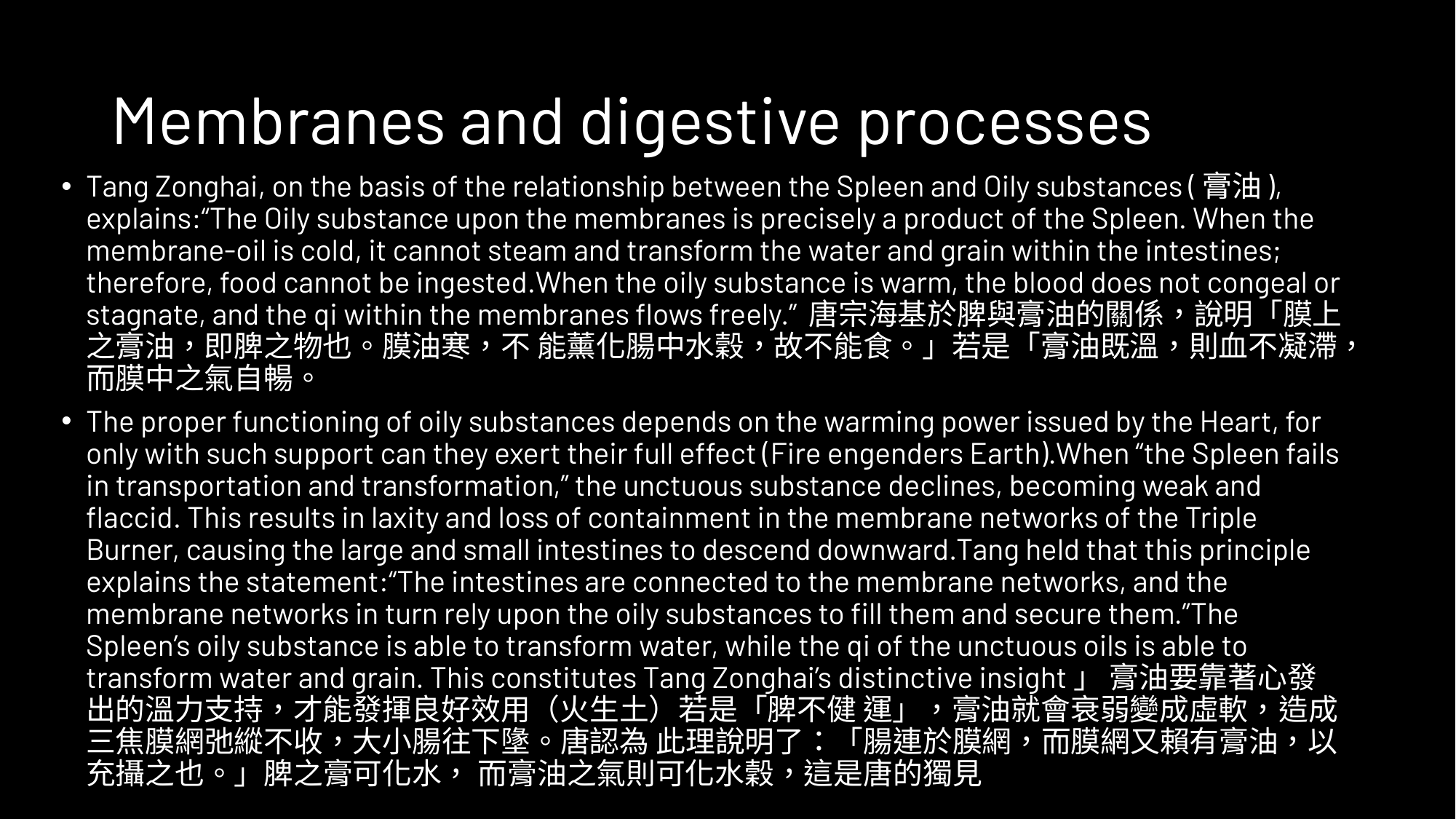

# Membranes and digestive processes
Tang Zonghai, on the basis of the relationship between the Spleen and Oily substances (膏油), explains:“The Oily substance upon the membranes is precisely a product of the Spleen. When the membrane-oil is cold, it cannot steam and transform the water and grain within the intestines; therefore, food cannot be ingested.When the oily substance is warm, the blood does not congeal or stagnate, and the qi within the membranes flows freely.” 唐宗海基於脾與膏油的關係，說明「膜上之膏油，即脾之物也。膜油寒，不 能薰化腸中水穀，故不能食。」若是「膏油既溫，則血不凝滯，而膜中之氣自暢。
The proper functioning of oily substances depends on the warming power issued by the Heart, for only with such support can they exert their full effect (Fire engenders Earth).When “the Spleen fails in transportation and transformation,” the unctuous substance declines, becoming weak and flaccid. This results in laxity and loss of containment in the membrane networks of the Triple Burner, causing the large and small intestines to descend downward.Tang held that this principle explains the statement:“The intestines are connected to the membrane networks, and the membrane networks in turn rely upon the oily substances to fill them and secure them.”The Spleen’s oily substance is able to transform water, while the qi of the unctuous oils is able to transform water and grain. This constitutes Tang Zonghai’s distinctive insight」 膏油要靠著心發出的溫力支持，才能發揮良好效用（火生土）若是「脾不健 運」，膏油就會衰弱變成虛軟，造成三焦膜網弛縱不收，大小腸往下墬。唐認為 此理說明了：「腸連於膜網，而膜網又賴有膏油，以充攝之也。」脾之膏可化水， 而膏油之氣則可化水穀，這是唐的獨見